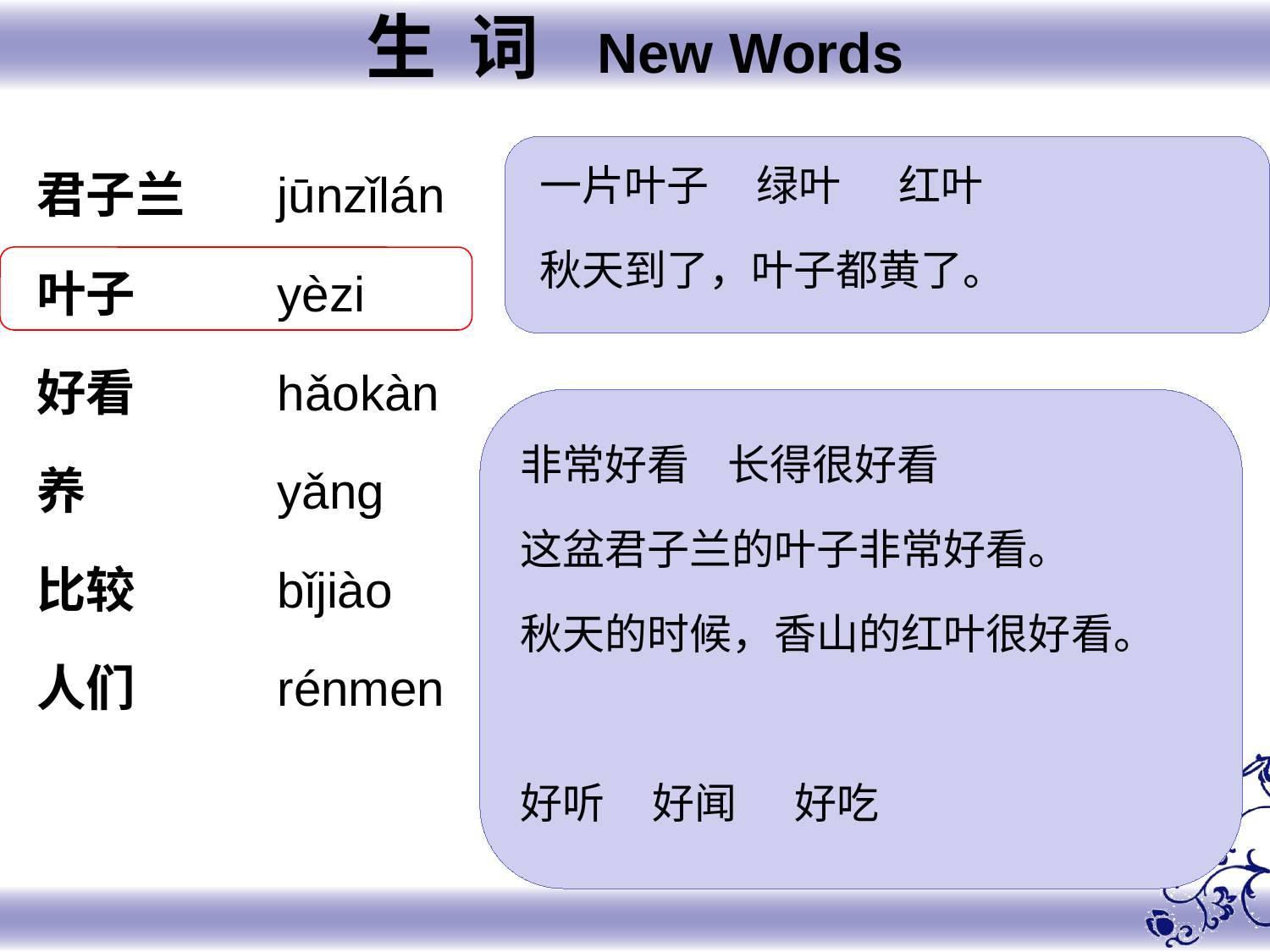

生  词   New Words
一片叶子     绿叶      红叶
秋天到了，叶子都黄了。

jūnzǐlán
yèzi
hǎokàn
yǎng
bǐjiào
rénmen
君子兰
叶子
好看
养
比较
人们

非常好看    长得很好看
这盆君子兰的叶子非常好看。
秋天的时候，香山的红叶很好看。

好听     好闻      好吃